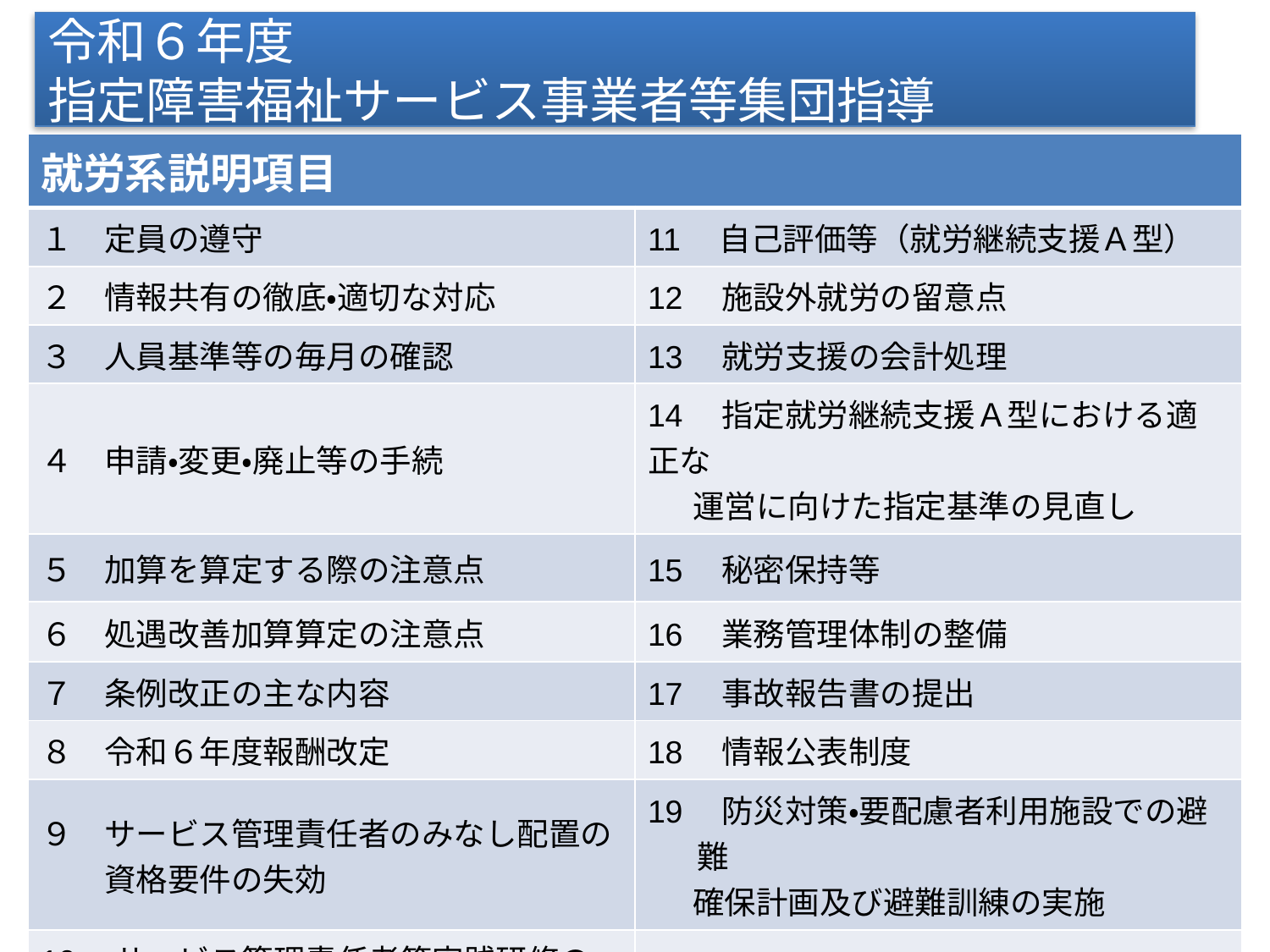

# 令和６年度 指定障害福祉サービス事業者等集団指導
| 就労系説明項目 |  |
| --- | --- |
| １　定員の遵守 | 11　自己評価等（就労継続支援Ａ型） |
| ２　情報共有の徹底・適切な対応 | 12　施設外就労の留意点 |
| ３　人員基準等の毎月の確認 | 13　就労支援の会計処理 |
| ４　申請・変更・廃止等の手続 | 14　指定就労継続支援Ａ型における適正な 運営に向けた指定基準の見直し |
| ５　加算を算定する際の注意点 | 15　秘密保持等 |
| ６　処遇改善加算算定の注意点 | 16　業務管理体制の整備 |
| ７　条例改正の主な内容 | 17　事故報告書の提出 |
| ８　令和６年度報酬改定 | 18　情報公表制度 |
| ９　サービス管理責任者のみなし配置の 　　資格要件の失効 | 19　防災対策・要配慮者利用施設での避難 確保計画及び避難訓練の実施 |
| 10　サービス管理責任者等実践研修の実務経験特例 | 20　行政処分 |
就労系説明項目
1
障害福祉課障害施設係